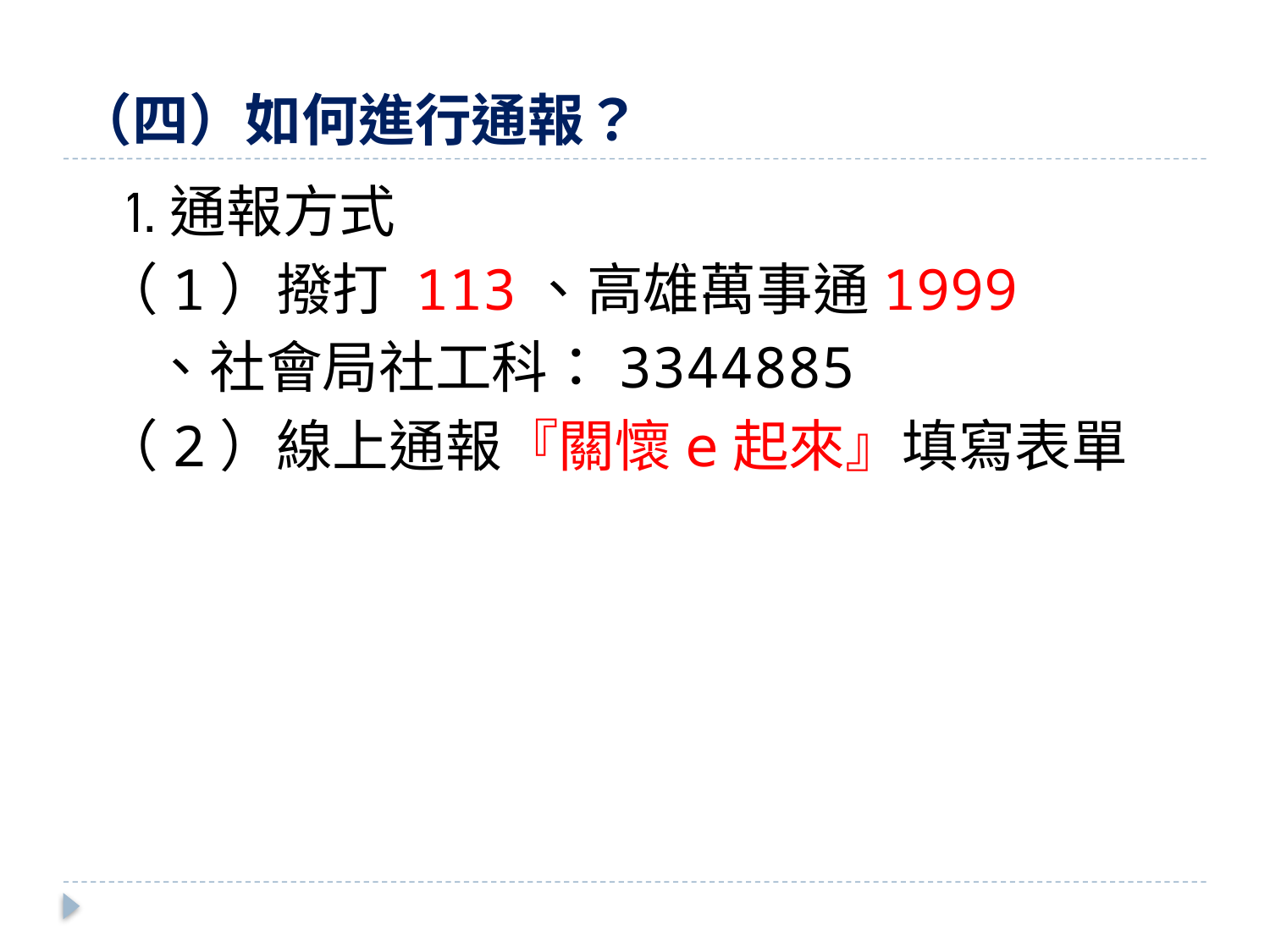

# （四）如何進行通報？
   1.通報方式
 （1）撥打 113、高雄萬事通1999
     、社會局社工科：3344885
 （2）線上通報『關懷e起來』填寫表單